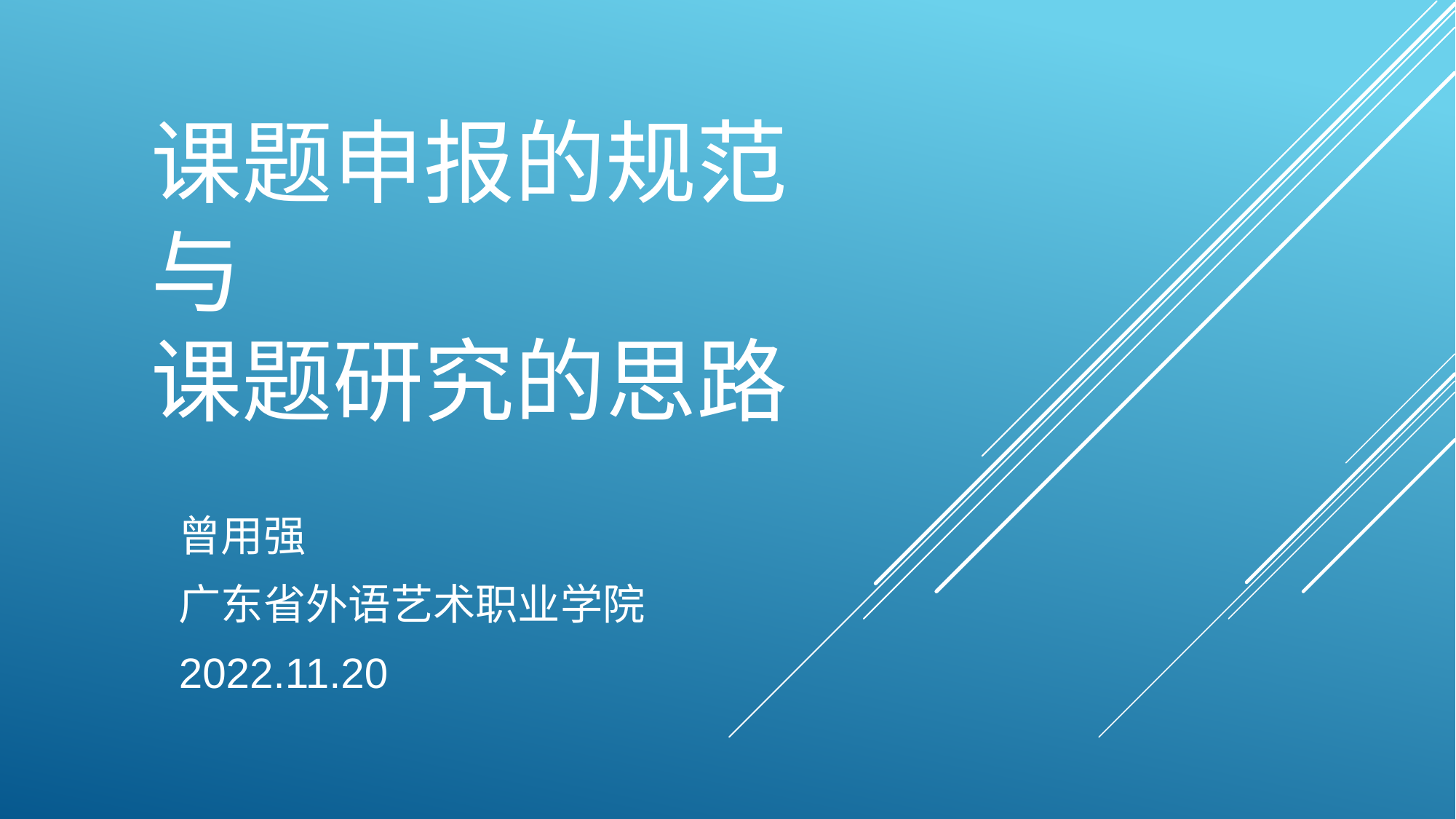

# 课题申报的规范 与 课题研究的思路
曾用强
广东省外语艺术职业学院
2022.11.20